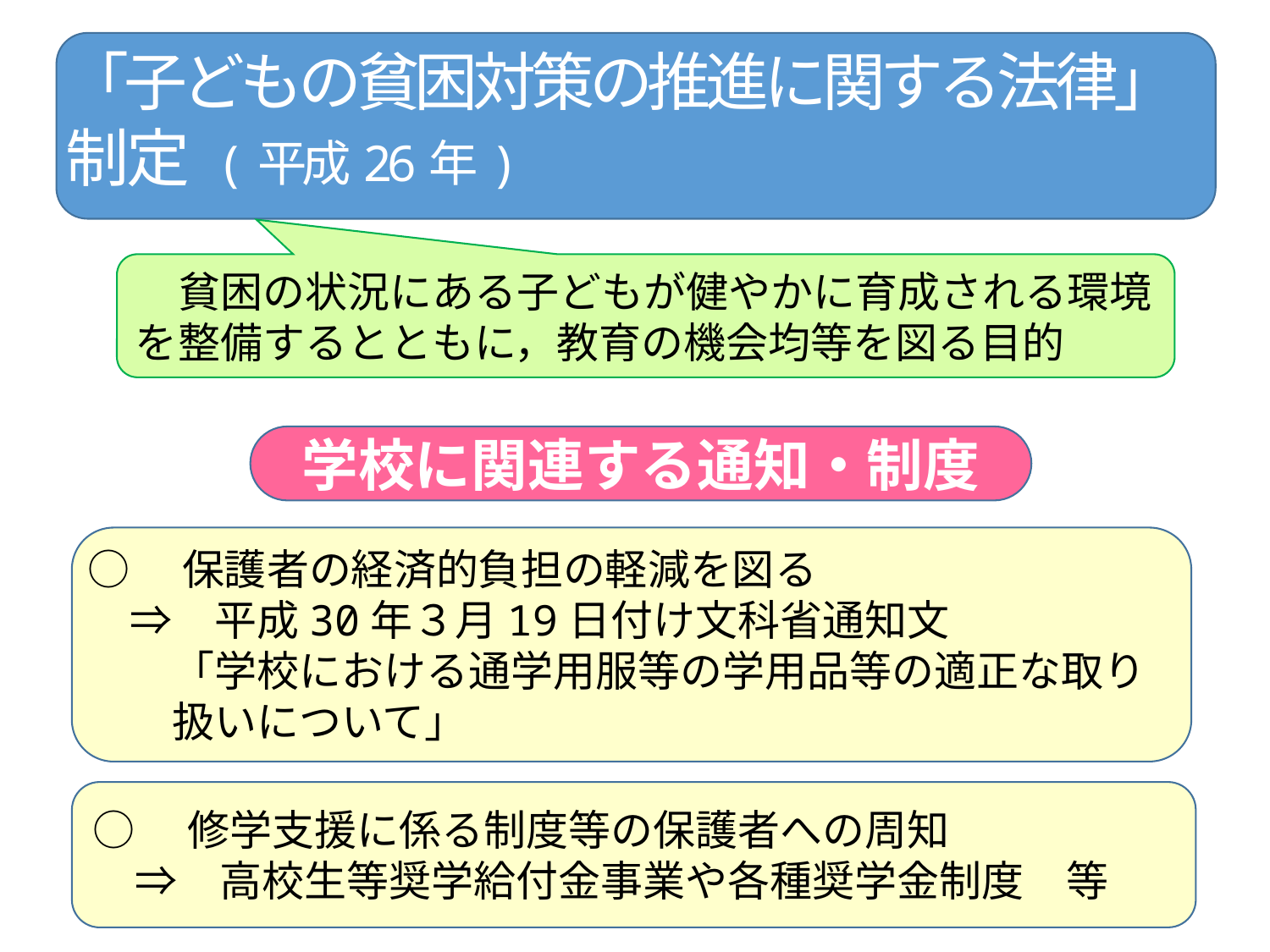

「子どもの貧困対策の推進に関する法律」制定 (平成26年)
　貧困の状況にある子どもが健やかに育成される環境を整備するとともに，教育の機会均等を図る目的
学校に関連する通知・制度
 ○　保護者の経済的負担の軽減を図る
　 ⇒　平成30年３月19日付け文科省通知文
　　 「学校における通学用服等の学用品等の適正な取り
　　 扱いについて」
○　修学支援に係る制度等の保護者への周知
　⇒　高校生等奨学給付金事業や各種奨学金制度　等